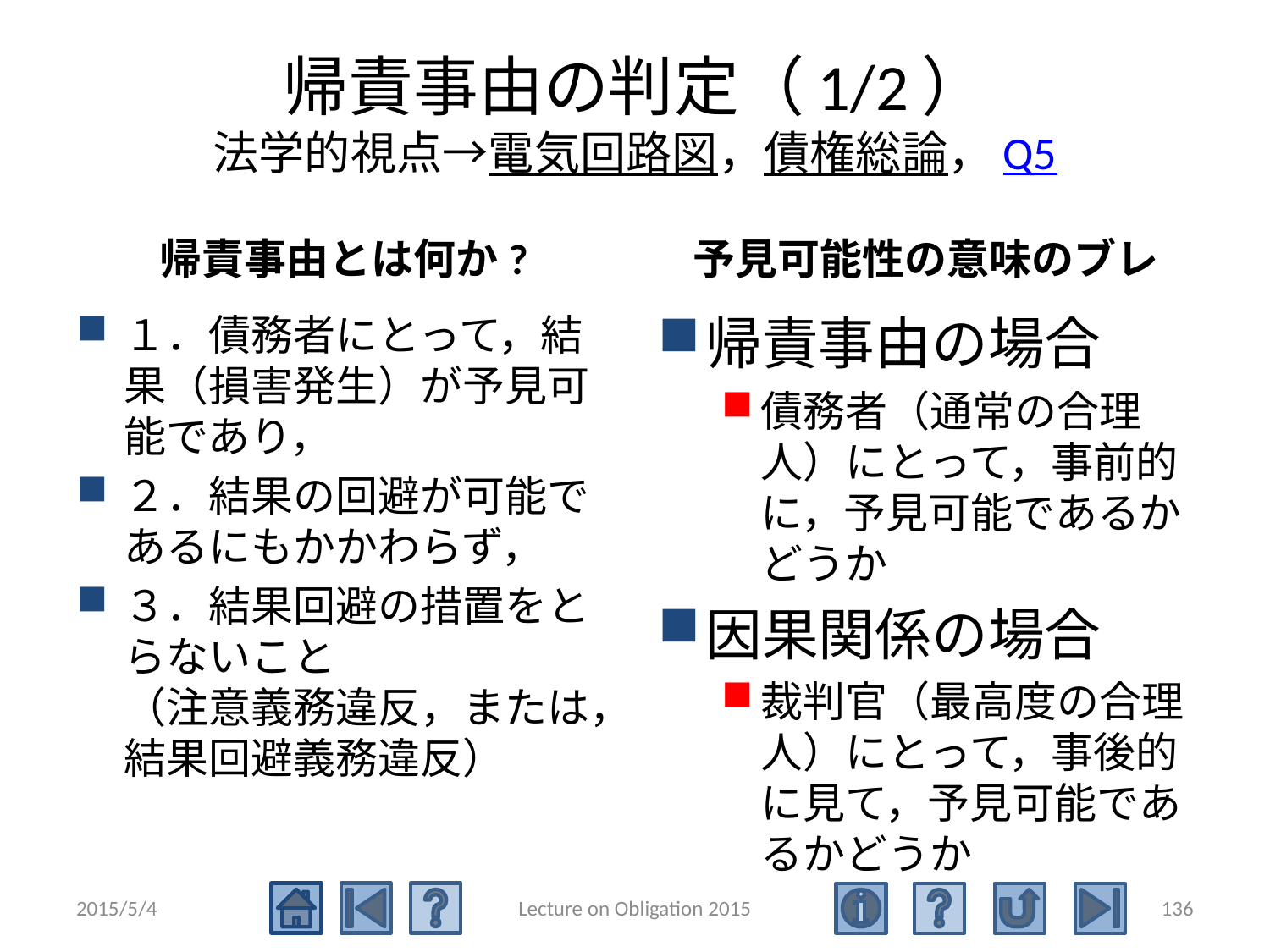

# 帰責事由の判定（1/2） 法学的視点→電気回路図，債権総論，Q5
帰責事由とは何か?
予見可能性の意味のブレ
１．債務者にとって，結果（損害発生）が予見可能であり，
２．結果の回避が可能であるにもかかわらず，
３．結果回避の措置をとらないこと
（注意義務違反，または，結果回避義務違反）
帰責事由の場合
債務者（通常の合理人）にとって，事前的に，予見可能であるかどうか
因果関係の場合
裁判官（最高度の合理人）にとって，事後的に見て，予見可能であるかどうか
2015/5/4
Lecture on Obligation 2015
136